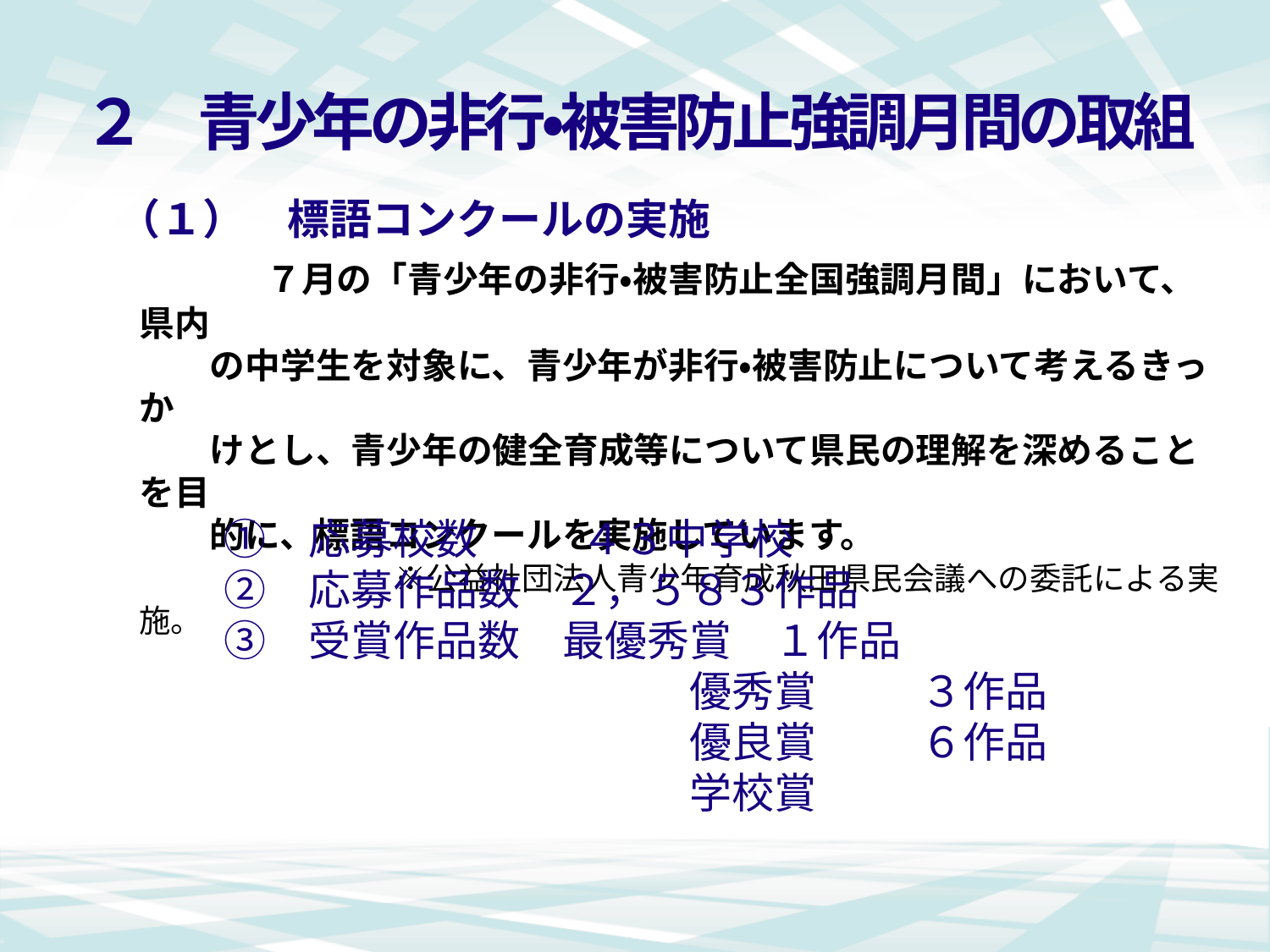

# ２　青少年の非行・被害防止強調月間の取組
（１）　標語コンクールの実施

　　　７月の「青少年の非行・被害防止全国強調月間」において、県内
　　の中学生を対象に、青少年が非行・被害防止について考えるきっか
　　けとし、青少年の健全育成等について県民の理解を深めることを目
　　的に、標語コンクールを実施しています。
　　　 　　　　※公益社団法人青少年育成秋田県民会議への委託による実施。
　　①　応募校数　　  ４３中学校
　　②　応募作品数　２，５８３作品
　　③　受賞作品数　最優秀賞　１作品
　　　　　　　　　　　　　優秀賞　 　 ３作品
　　　　　　　　　　　　　優良賞　 　 ６作品
　　　　　　　　　　　　　学校賞